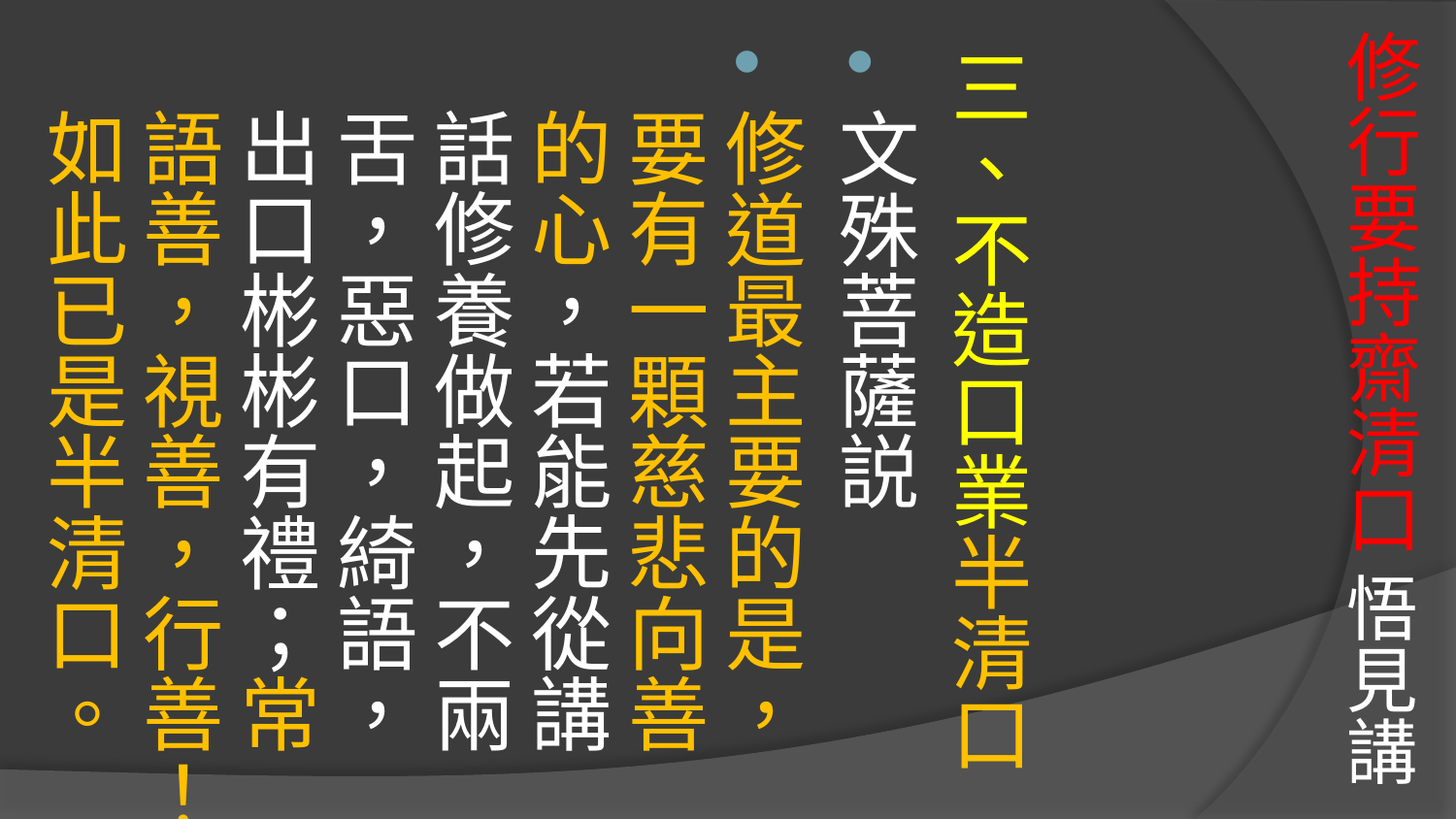

# 修行要持齋清口 悟見講
三、不造口業半清口
文殊菩薩説
修道最主要的是，要有一顆慈悲向善的心，若能先從講話修養做起，不兩舌，惡口，綺語，出口彬彬有禮；常語善，視善，行善！如此已是半清口。